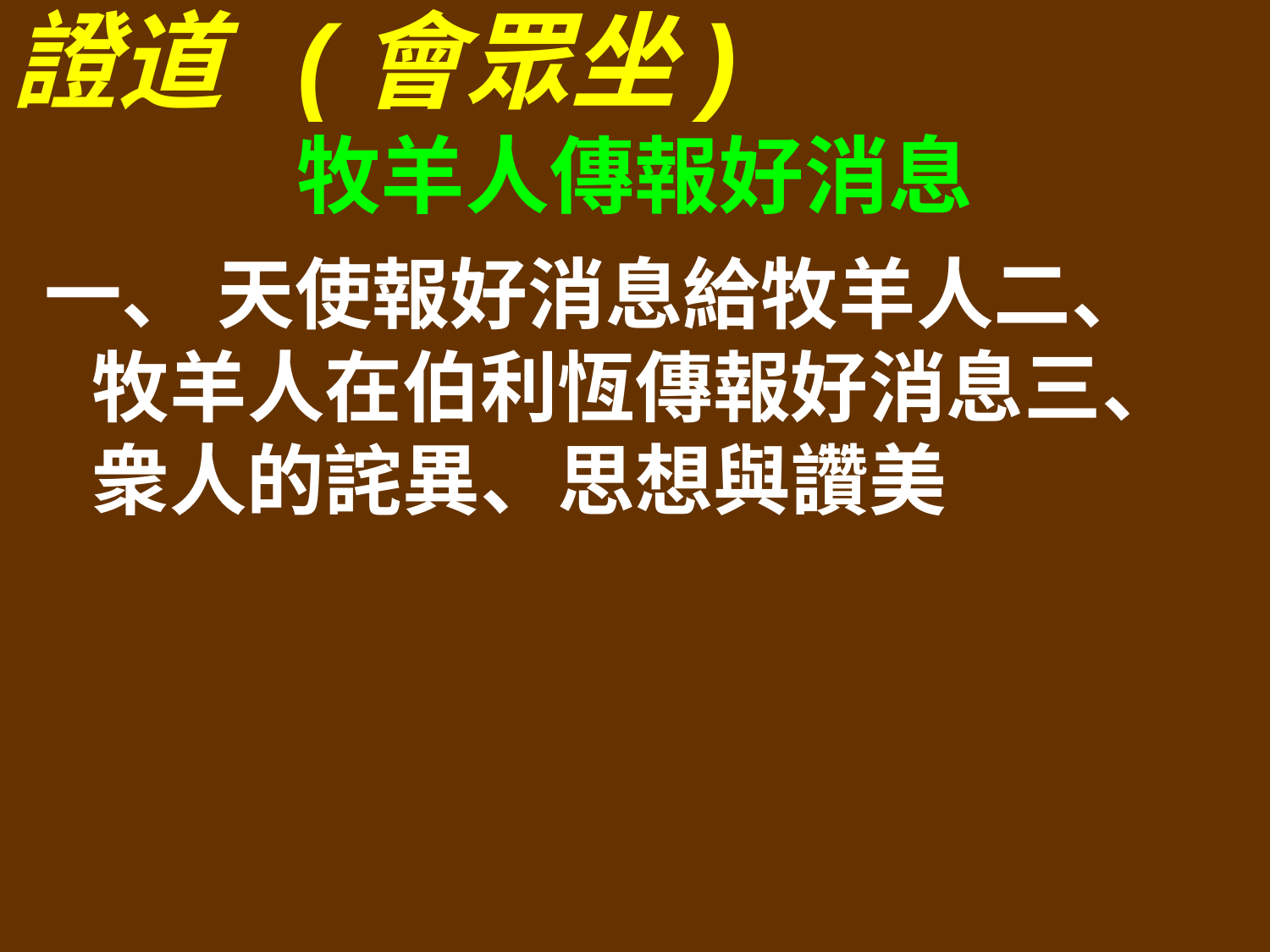

證道  (會眾坐)
牧羊人傳報好消息
一、 天使報好消息給牧羊人二、 牧羊人在伯利恆傳報好消息三、 衆人的詫異、思想與讚美